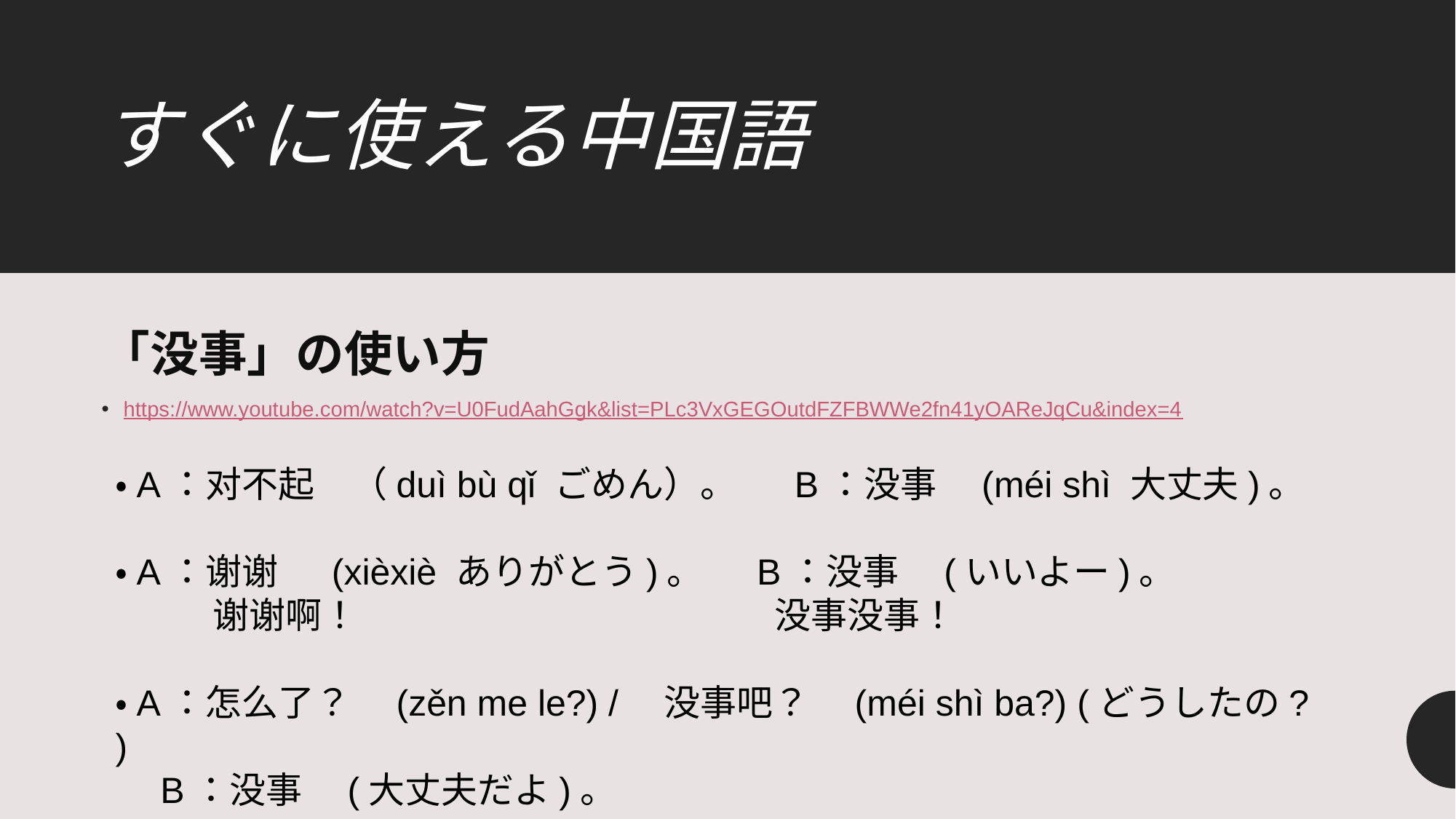

# すぐに使える中国語
「没事」の使い方
https://www.youtube.com/watch?v=U0FudAahGgk&list=PLc3VxGEGOutdFZFBWWe2fn41yOAReJqCu&index=4
・A：对不起　（duì bù qǐ ごめん）。      B：没事　(méi shì 大丈夫)。

・A：谢谢 　(xièxiè ありがとう)。　 B：没事　(いいよー)。
　　   谢谢啊！ 　　　　　　　　　　　 没事没事！

・A：怎么了？　(zěn me le?) /　没事吧？　(méi shì ba?) (どうしたの?  )
　B：没事　(大丈夫だよ)。